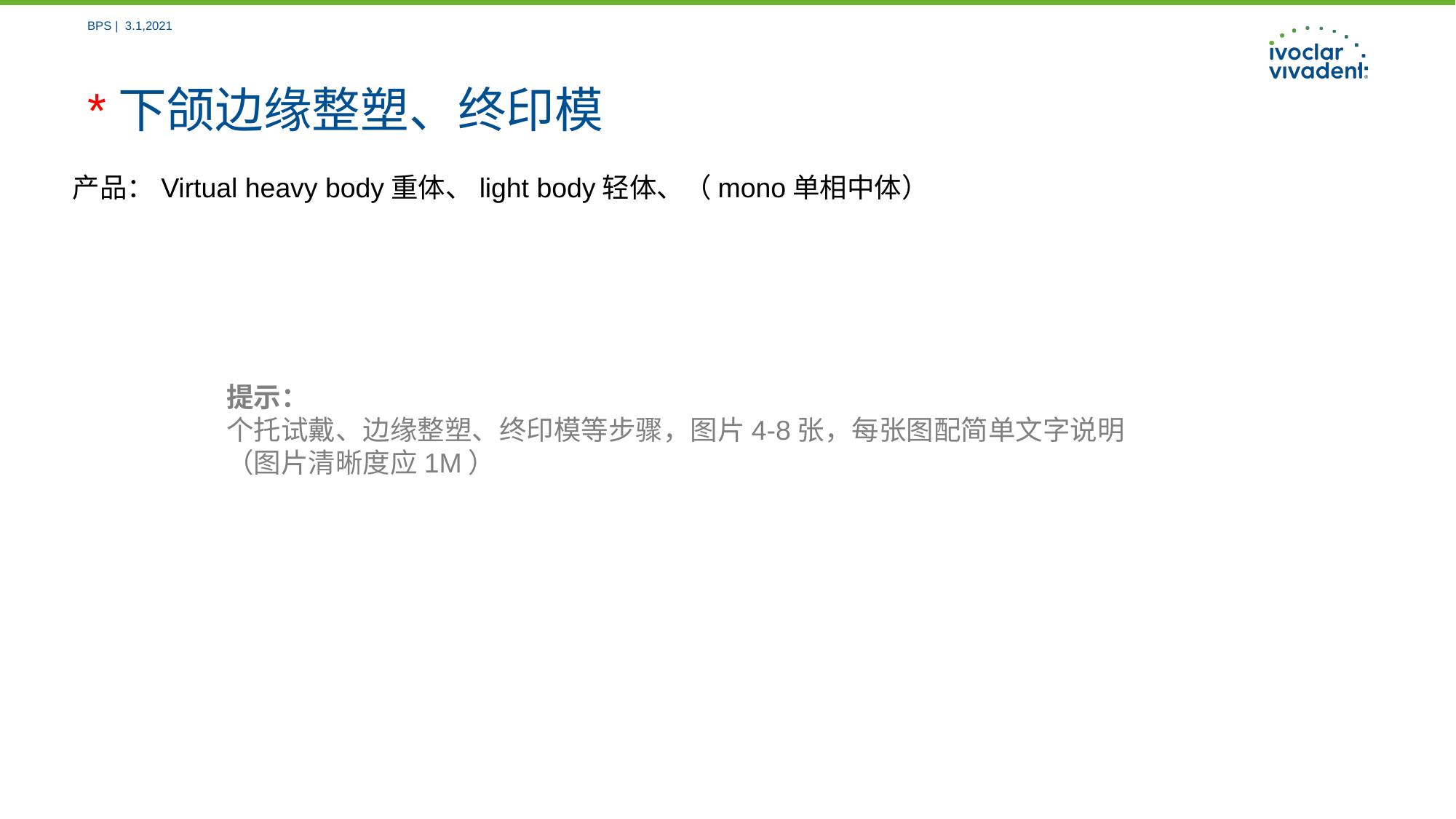

BPS |  3.1,2021
# *下颌边缘整塑、终印模
产品：Virtual heavy body重体、light body轻体、（mono单相中体）
提示：
个托试戴、边缘整塑、终印模等步骤，图片4-8张，每张图配简单文字说明
（图片清晰度应1M）